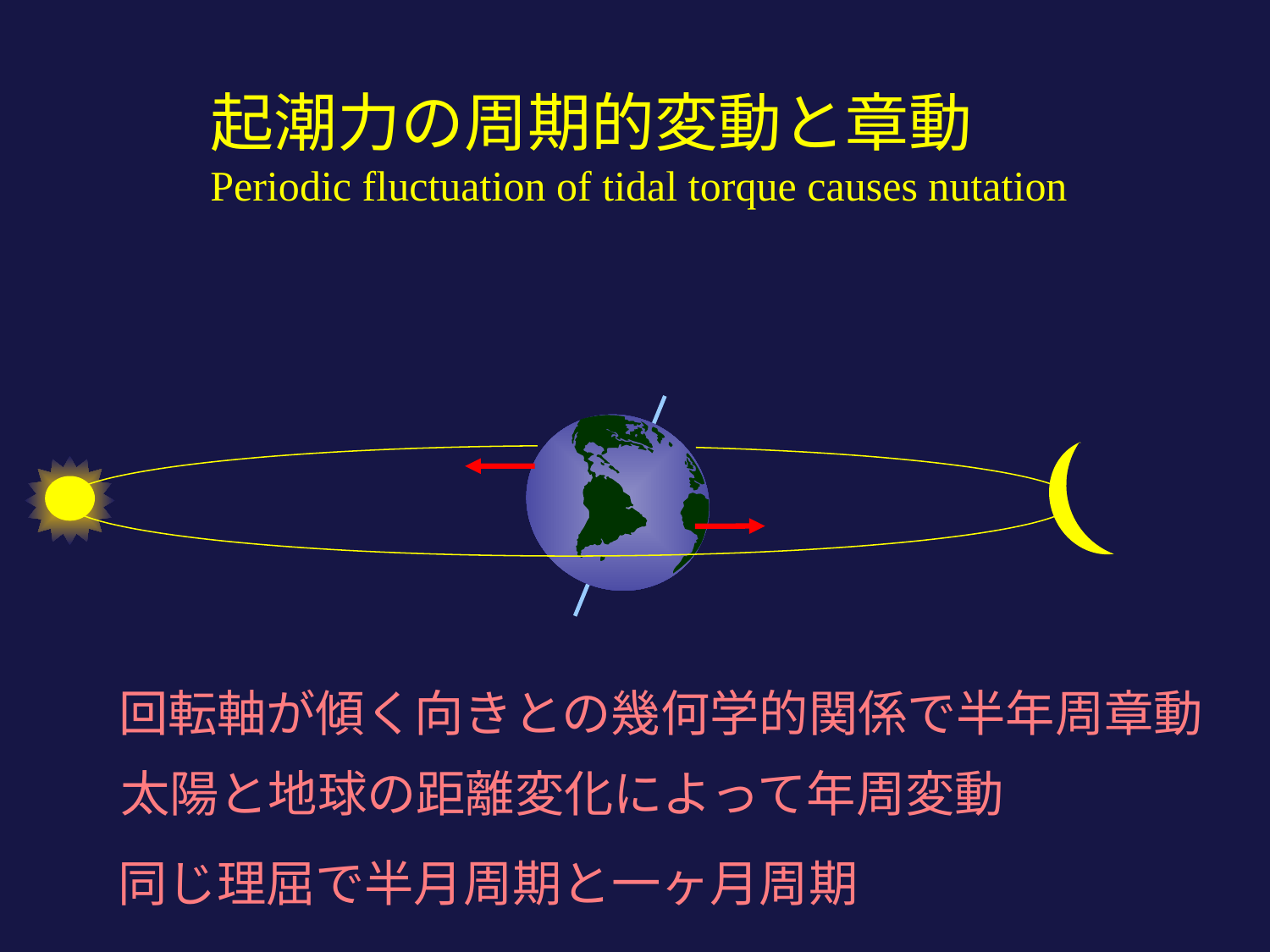

起潮力の周期的変動と章動
Periodic fluctuation of tidal torque causes nutation

回転軸が傾く向きとの幾何学的関係で半年周章動
太陽と地球の距離変化によって年周変動
同じ理屈で半月周期と一ヶ月周期